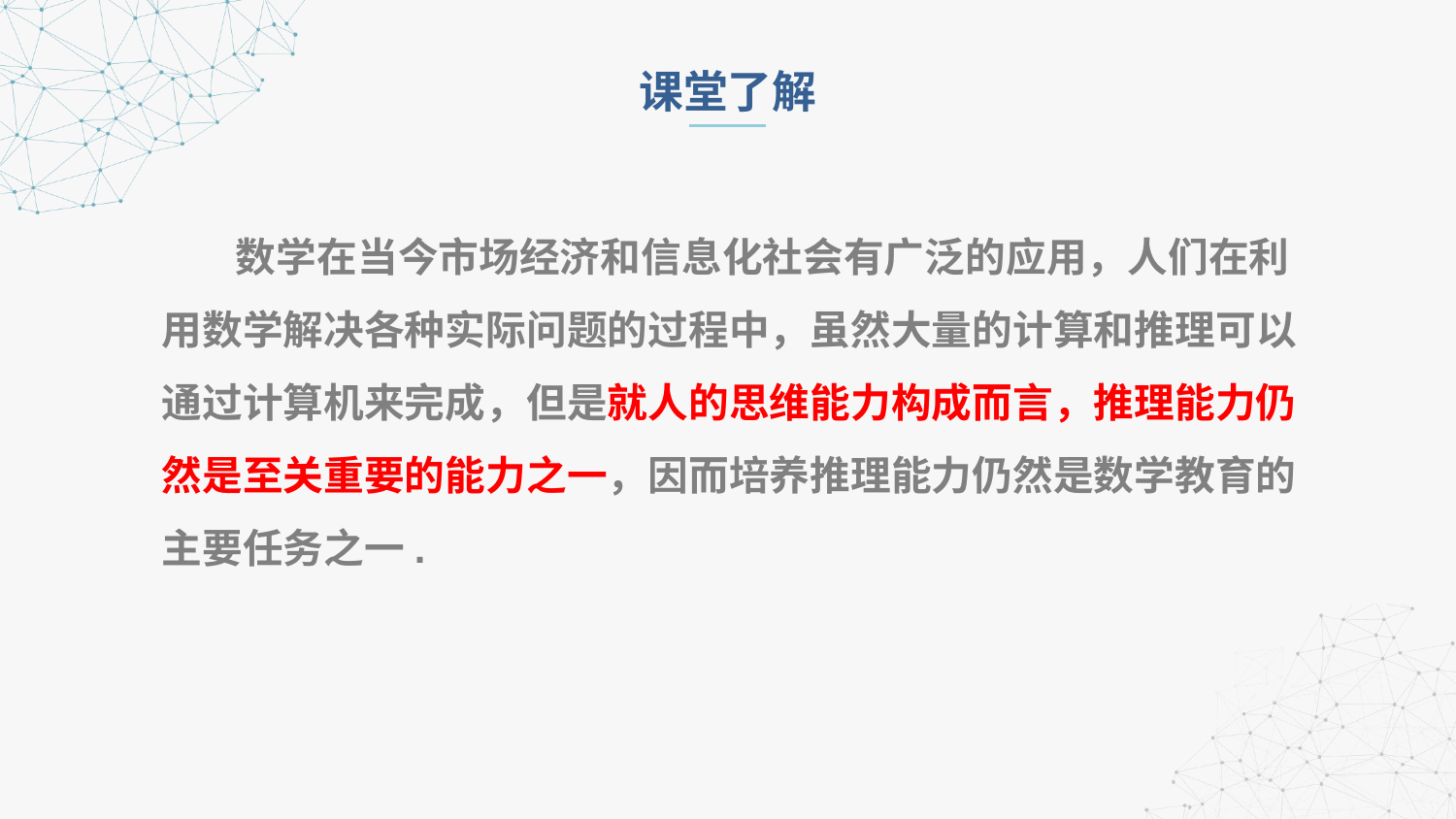

课堂了解
       数学在当今市场经济和信息化社会有广泛的应用，人们在利用数学解决各种实际问题的过程中，虽然大量的计算和推理可以通过计算机来完成，但是就人的思维能力构成而言，推理能力仍然是至关重要的能力之一，因而培养推理能力仍然是数学教育的主要任务之一.